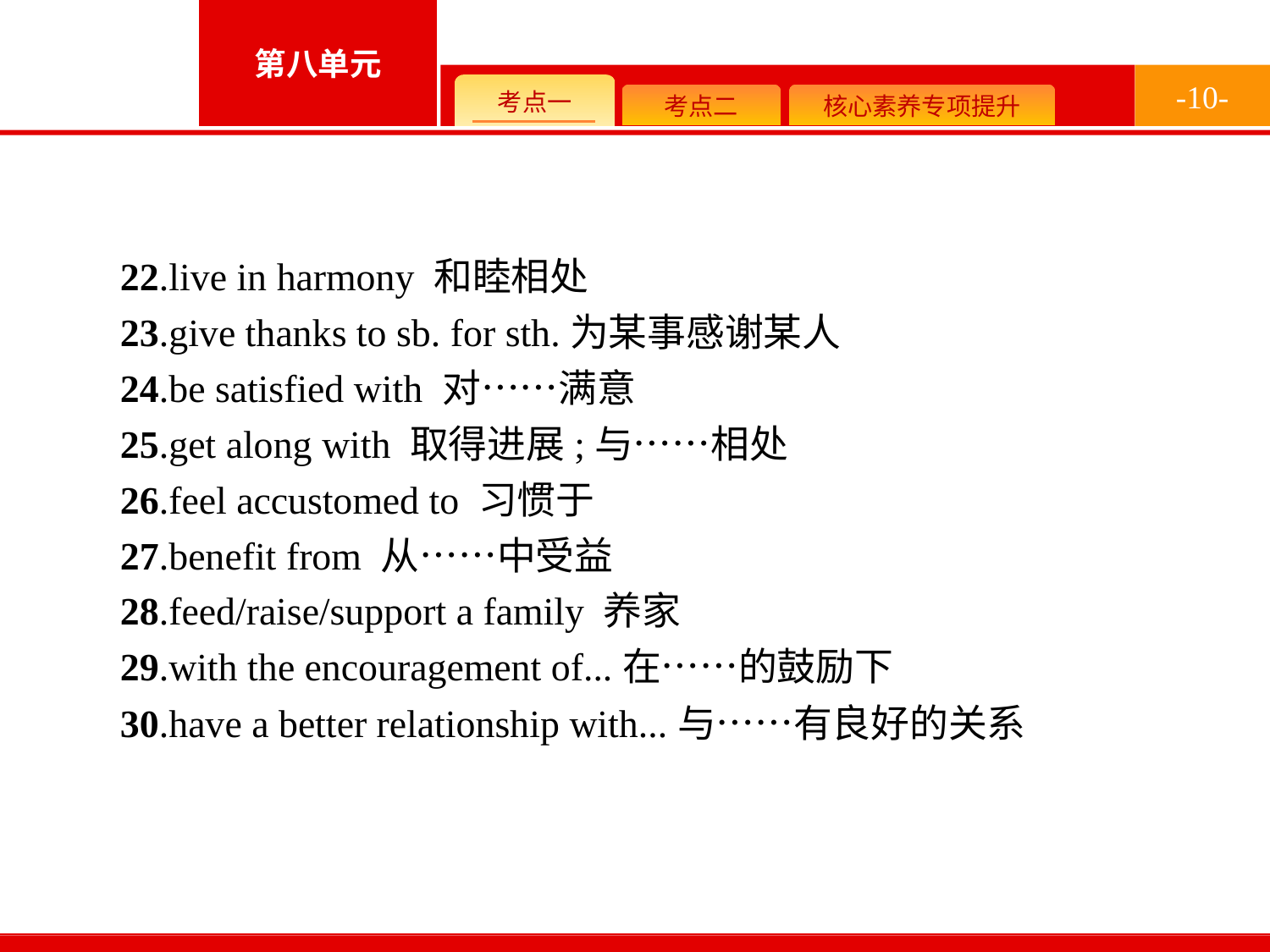

-10-
22.live in harmony 和睦相处
23.give thanks to sb. for sth.为某事感谢某人
24.be satisfied with 对……满意
25.get along with 取得进展;与……相处
26.feel accustomed to 习惯于
27.benefit from 从……中受益
28.feed/raise/support a family 养家
29.with the encouragement of...在……的鼓励下
30.have a better relationship with...与……有良好的关系